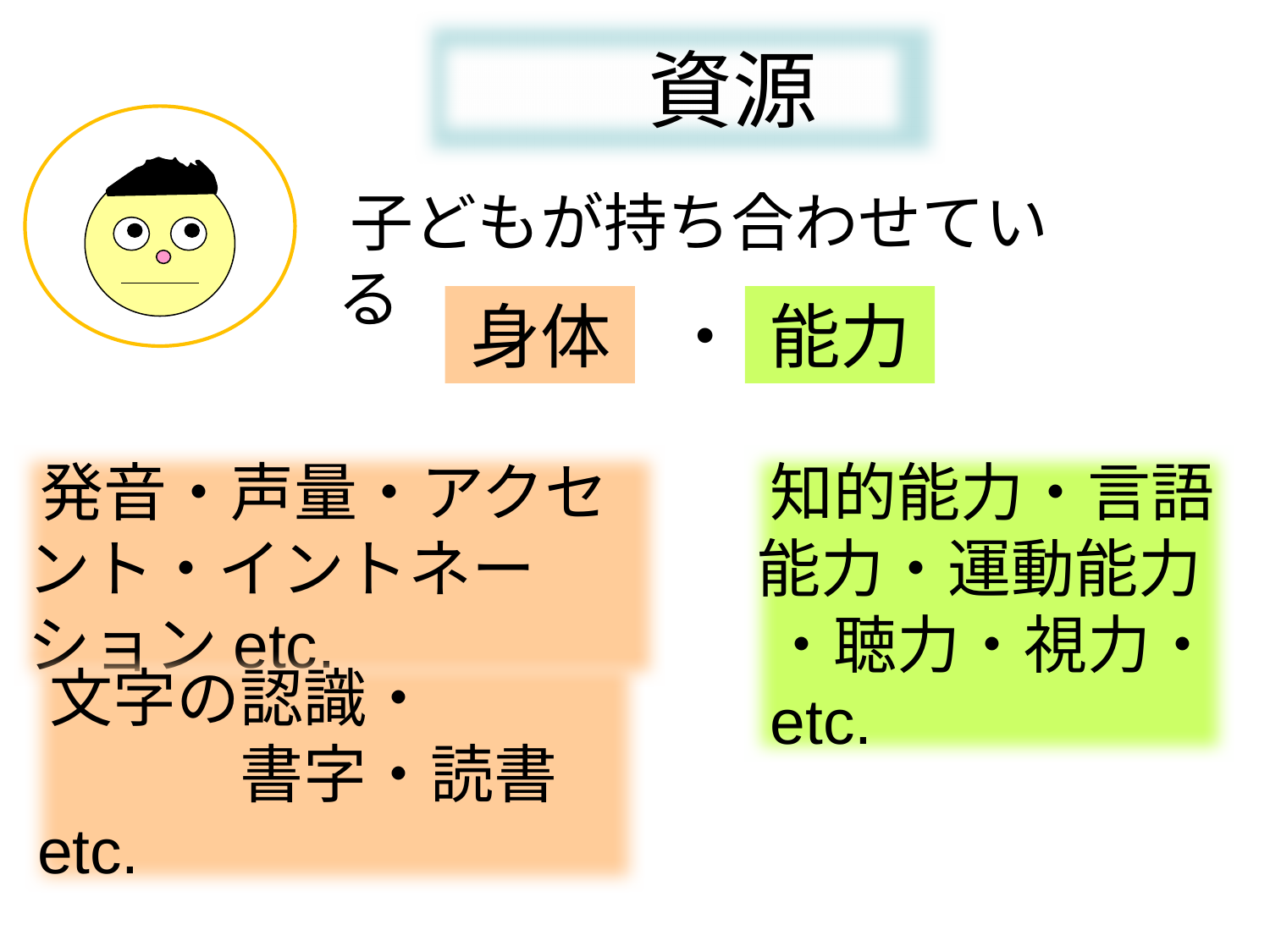

資源

子どもが持ち合わせている
身体
・
能力
発音・声量・アクセント・イントネーションetc.
知的能力・言語能力・運動能力
・聴力・視力・
etc.
文字の認識・
　　　書字・読書etc.